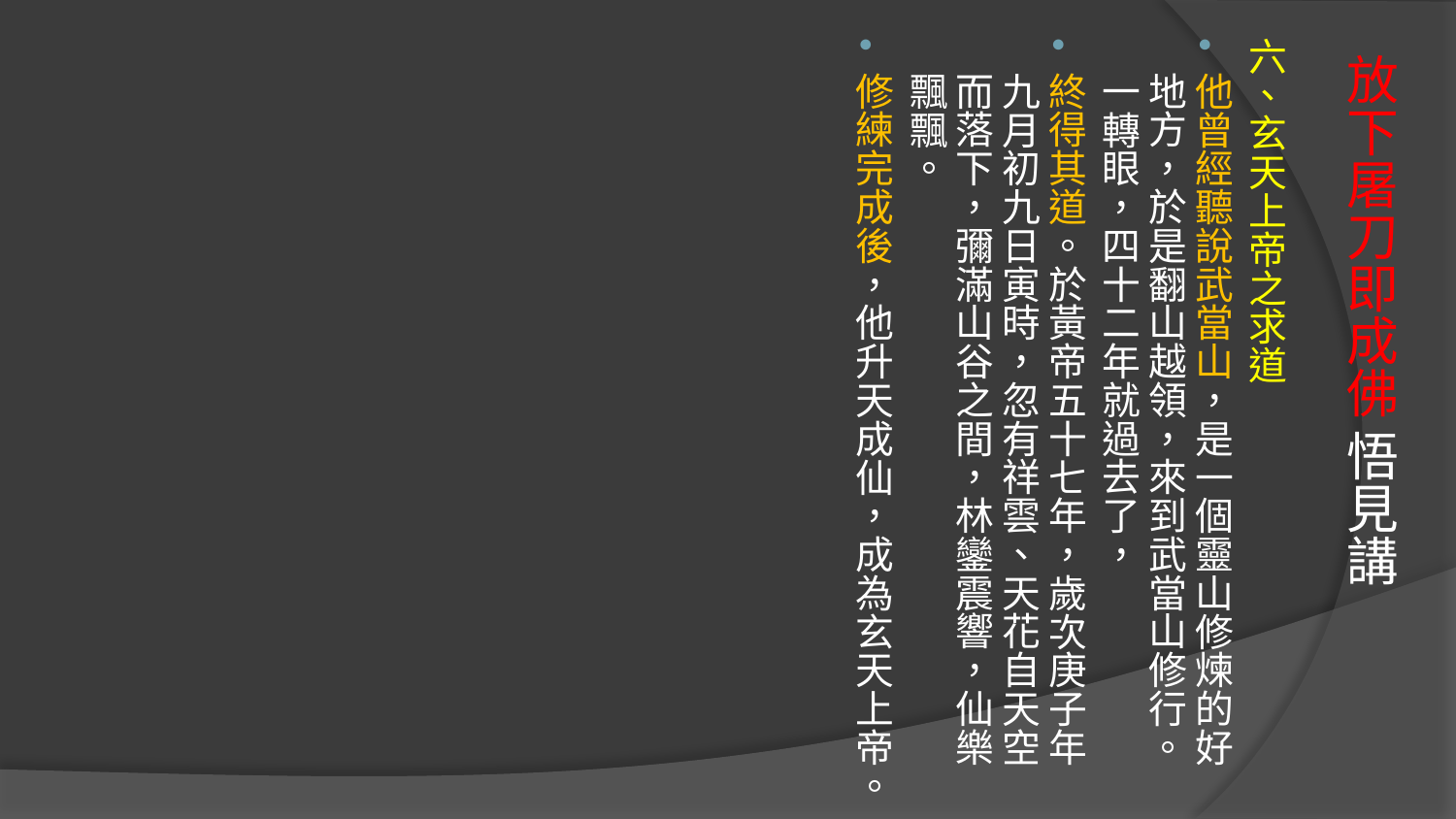

六、玄天上帝之求道
他曾經聽說武當山，是一個靈山修煉的好地方，於是翻山越領，來到武當山修行。一轉眼，四十二年就過去了，
終得其道。於黃帝五十七年，歲次庚子年九月初九日寅時，忽有祥雲、天花自天空而落下，彌滿山谷之間，林鑾震響，仙樂飄飄。
修練完成後，他升天成仙，成為玄天上帝。

# 放下屠刀即成佛 悟見講